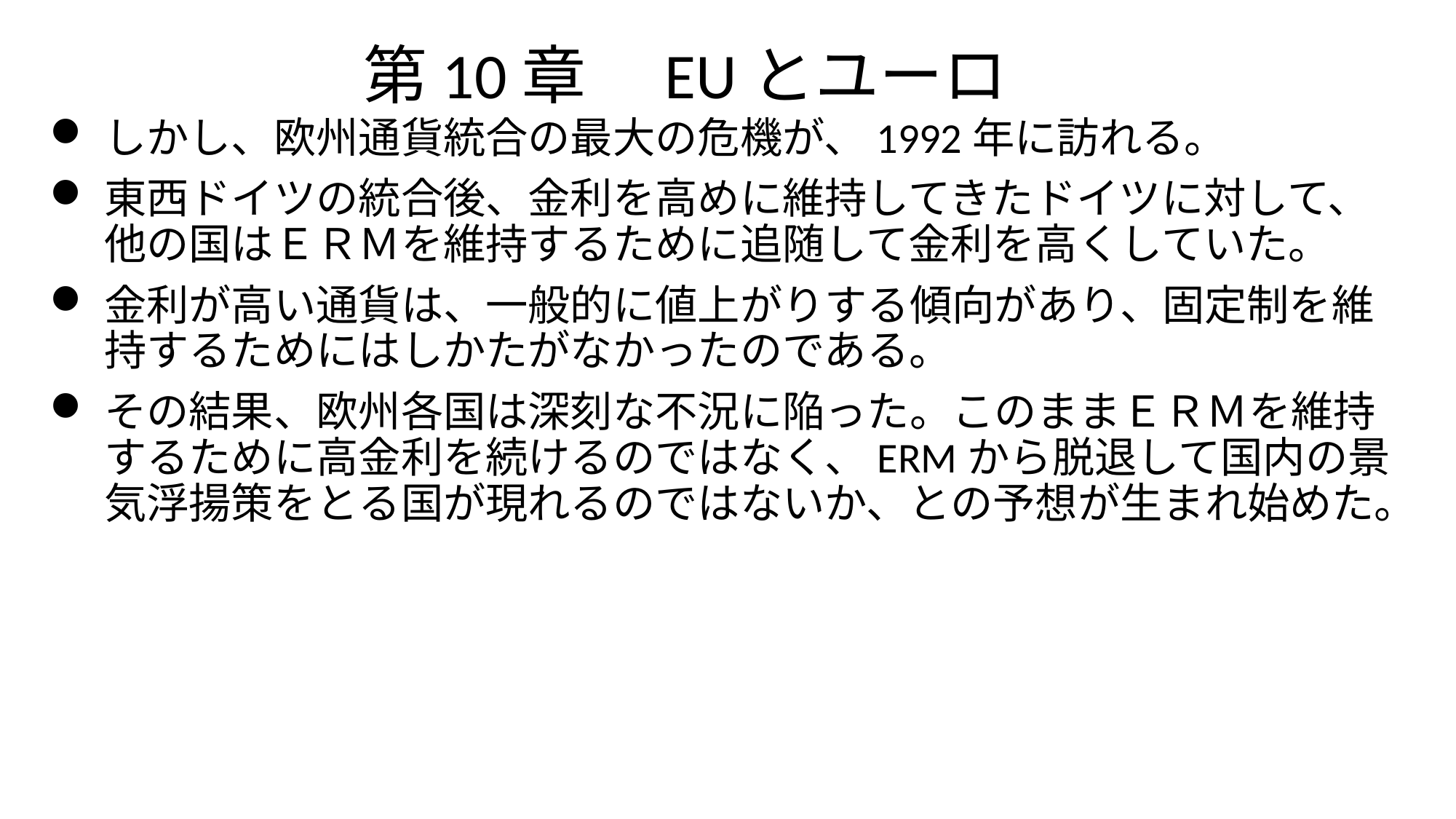

# 第10章　EUとユーロ
しかし、欧州通貨統合の最大の危機が、1992年に訪れる。
東西ドイツの統合後、金利を高めに維持してきたドイツに対して、他の国はＥＲＭを維持するために追随して金利を高くしていた。
金利が高い通貨は、一般的に値上がりする傾向があり、固定制を維持するためにはしかたがなかったのである。
その結果、欧州各国は深刻な不況に陥った。このままＥＲＭを維持するために高金利を続けるのではなく、ERMから脱退して国内の景気浮揚策をとる国が現れるのではないか、との予想が生まれ始めた。